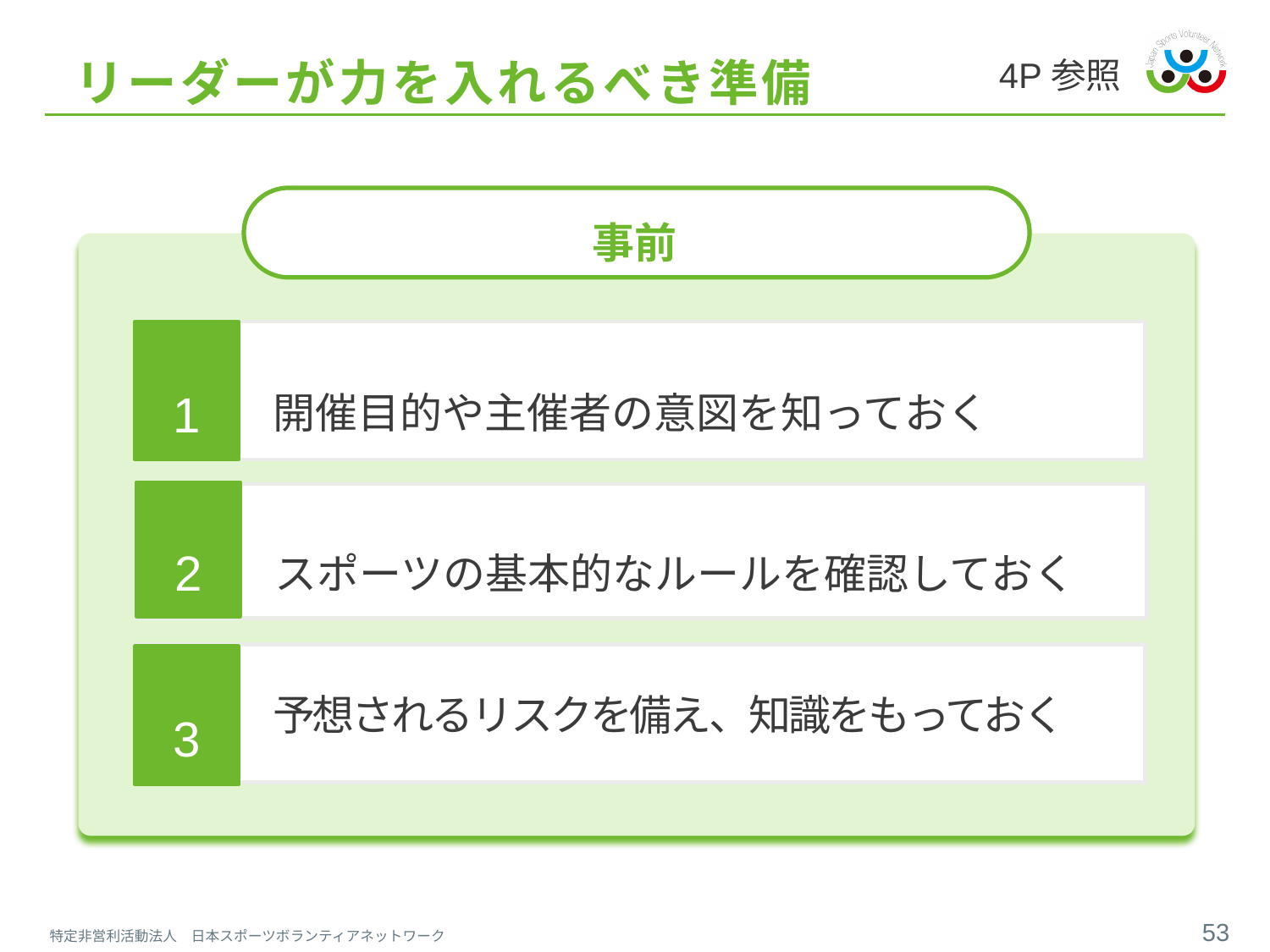

4P参照
# リーダーが力を入れるべき準備
事前
リーダーとしての心構え
1
開催目的や主催者の意図を知っておく
2
スポーツの基本的なルールを確認しておく
予想されるリスクを備え、知識をもっておく
3